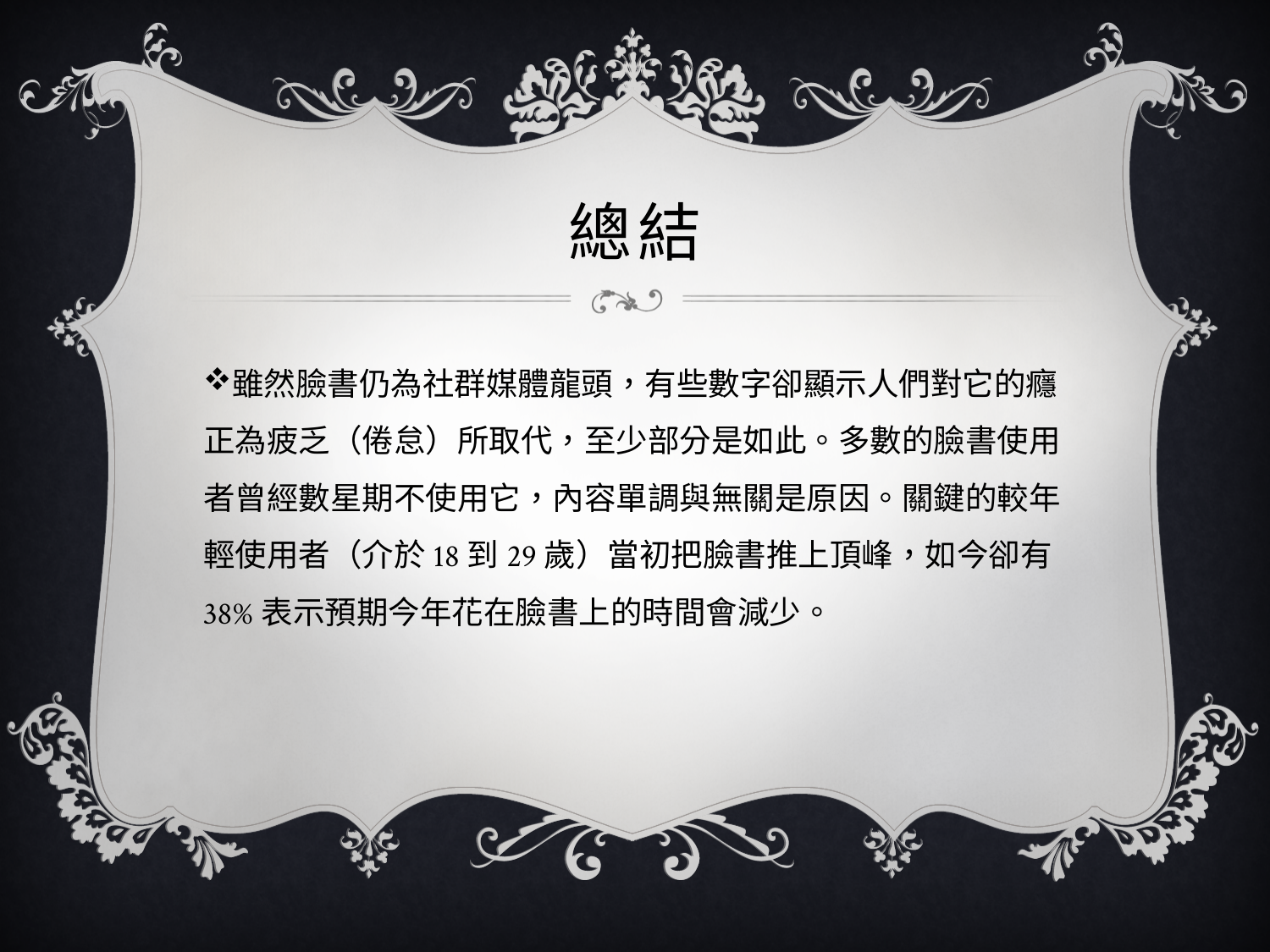

# 總結
雖然臉書仍為社群媒體龍頭，有些數字卻顯示人們對它的癮正為疲乏（倦怠）所取代，至少部分是如此。多數的臉書使用者曾經數星期不使用它，內容單調與無關是原因。關鍵的較年輕使用者（介於18到29歲）當初把臉書推上頂峰，如今卻有38%表示預期今年花在臉書上的時間會減少。